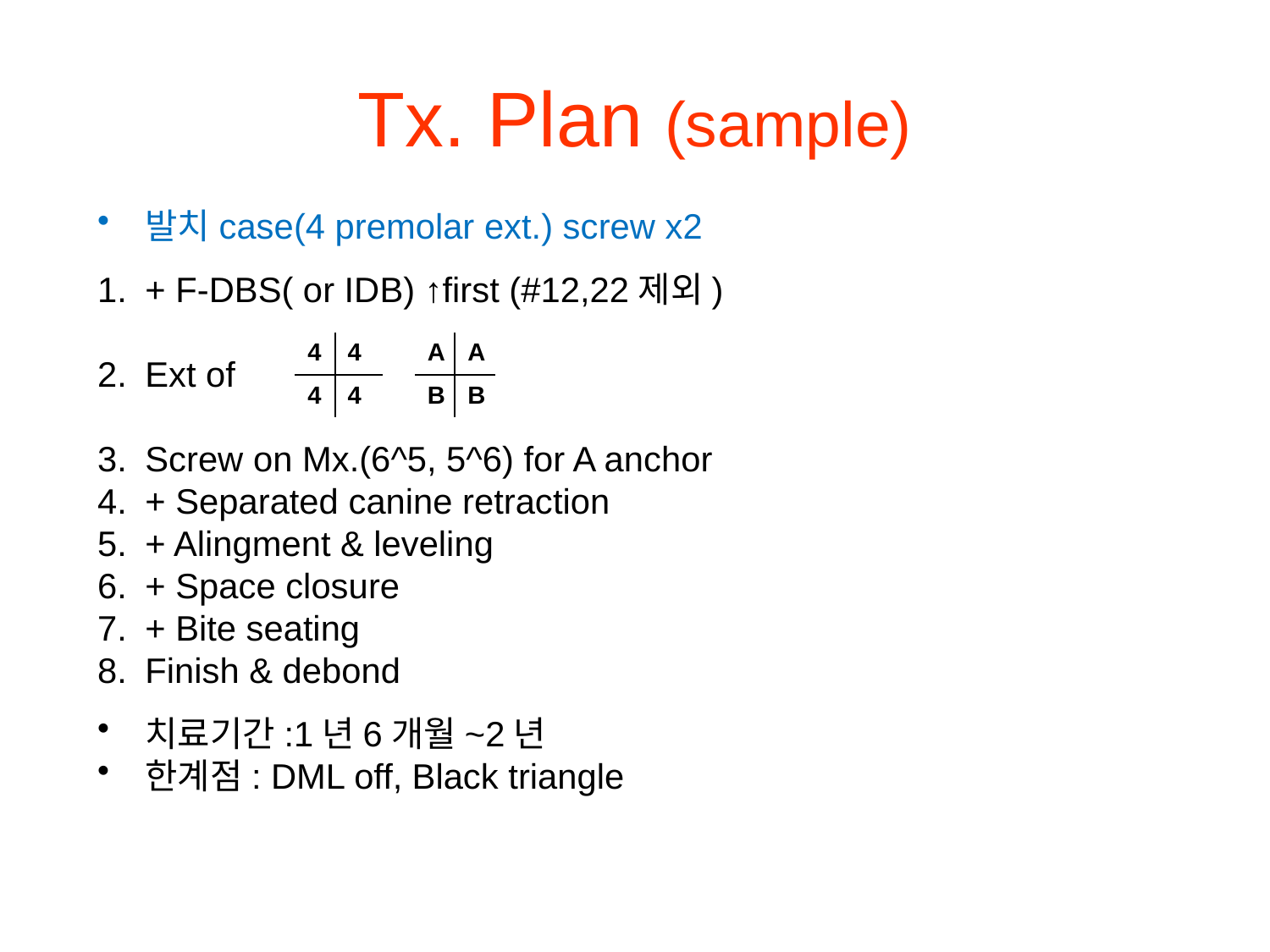

# Tx. Plan (sample)
발치case(4 premolar ext.) screw x2

+ F-DBS( or IDB) ↑first (#12,22제외)

Ext of            (        )

Screw on Mx.(6^5, 5^6) for A anchor
+ Separated canine retraction
+ Alingment & leveling
+ Space closure
+ Bite seating
Finish & debond

치료기간:1년6개월~2년
한계점: DML off, Black triangle

| 4 | 4 |
| --- | --- |
| 4 | 4 |
| A | A |
| --- | --- |
| B | B |